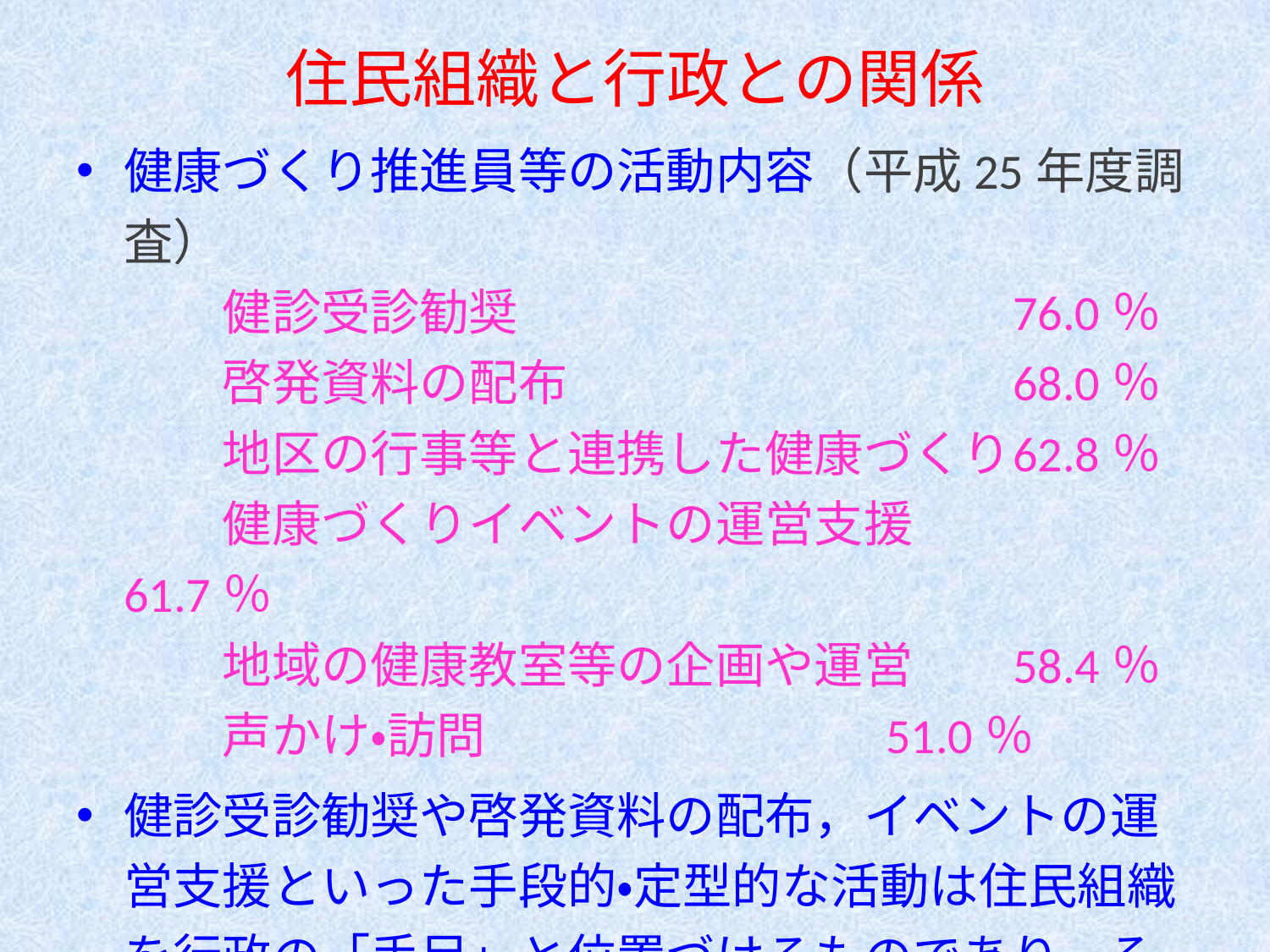

# 住民組織と行政との関係
健康づくり推進員等の活動内容（平成25年度調査）
　　健診受診勧奨				76.0％
　　啓発資料の配布				68.0％
　　地区の行事等と連携した健康づくり	62.8％
　　健康づくりイベントの運営支援		61.7％
　　地域の健康教室等の企画や運営	58.4％
　　声かけ・訪問				51.0％
健診受診勧奨や啓発資料の配布，イベントの運営支援といった手段的・定型的な活動は住民組織を行政の「手足」と位置づけるものであり，それだけでは，住民が「やらされ感」を感じることも少なくない。